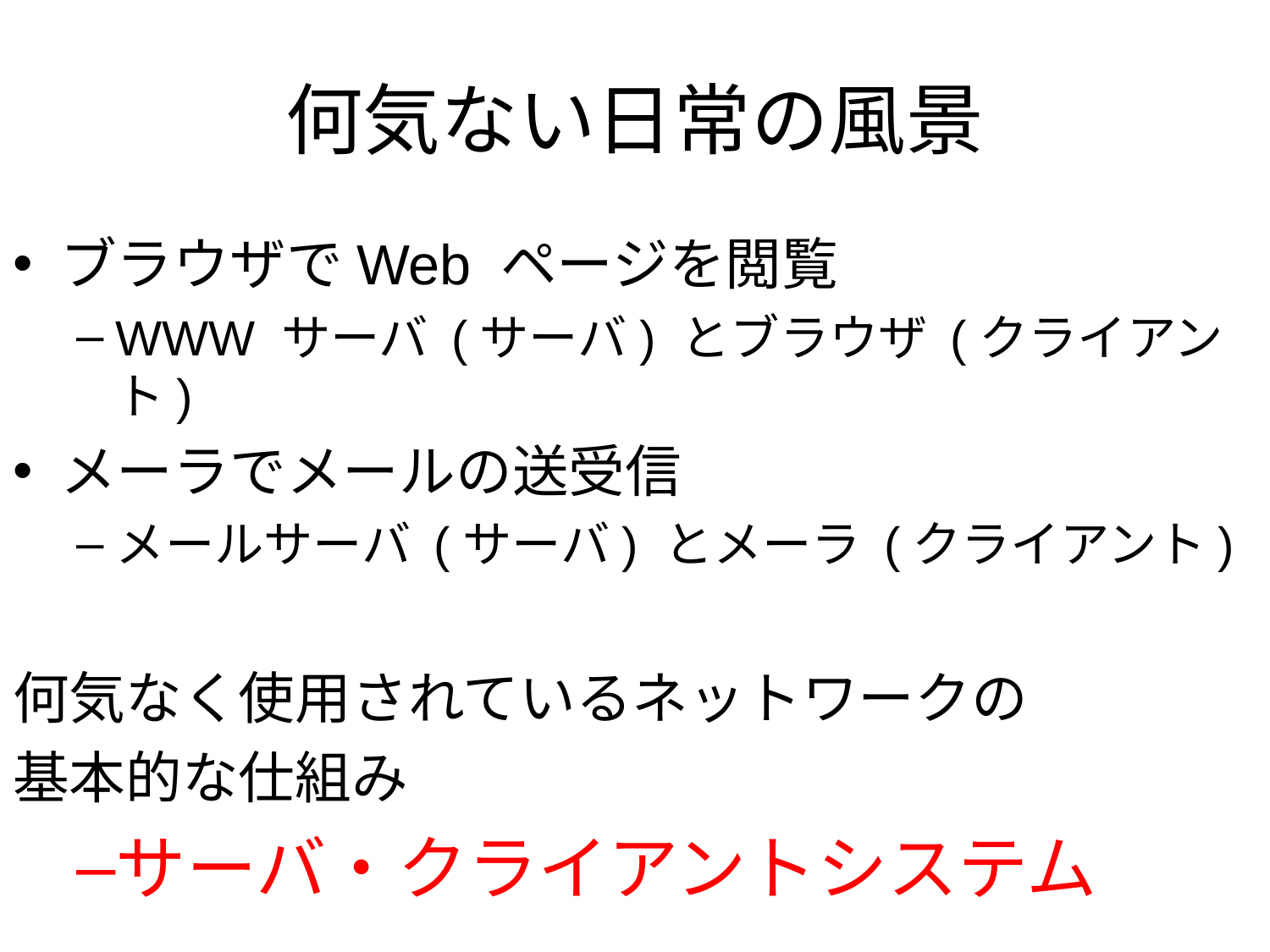

# 何気ない日常の風景
ブラウザでWeb ページを閲覧
WWW サーバ (サーバ) とブラウザ (クライアント)
メーラでメールの送受信
メールサーバ (サーバ) とメーラ (クライアント)

何気なく使用されているネットワークの
基本的な仕組み
サーバ・クライアントシステム